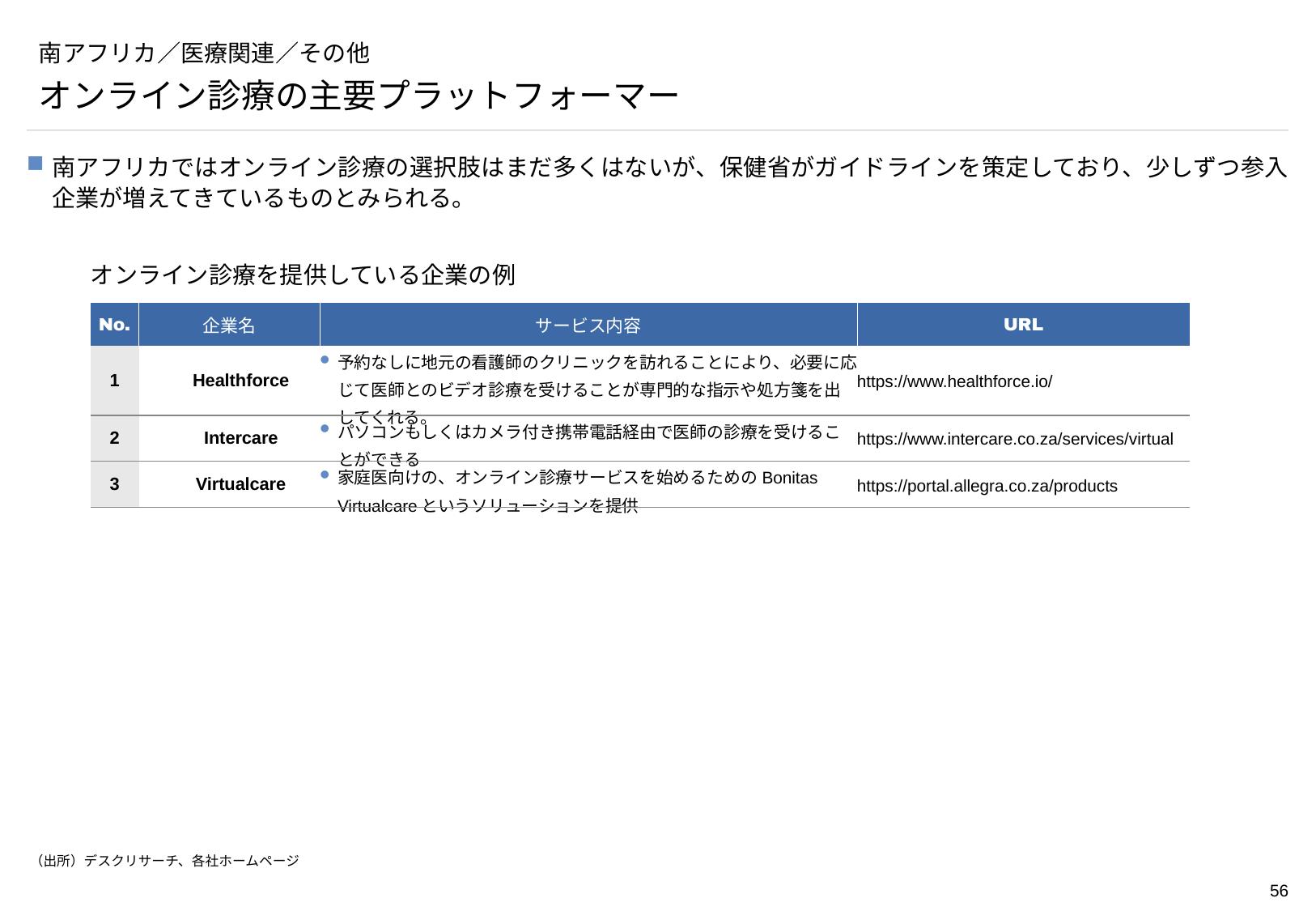

# 南アフリカ／医療関連／その他
オンライン診療の主要プラットフォーマー
南アフリカではオンライン診療の選択肢はまだ多くはないが、保健省がガイドラインを策定しており、少しずつ参入企業が増えてきているものとみられる。
オンライン診療を提供している企業の例
| No. | 企業名 | サービス内容 | URL |
| --- | --- | --- | --- |
| 1 | Healthforce | 予約なしに地元の看護師のクリニックを訪れることにより、必要に応じて医師とのビデオ診療を受けることが専門的な指示や処方箋を出してくれる。 | https://www.healthforce.io/ |
| 2 | Intercare | パソコンもしくはカメラ付き携帯電話経由で医師の診療を受けることができる | https://www.intercare.co.za/services/virtual |
| 3 | Virtualcare | 家庭医向けの、オンライン診療サービスを始めるためのBonitas Virtualcareというソリューションを提供 | https://portal.allegra.co.za/products |
（出所）デスクリサーチ、各社ホームページ
https://percept.co.za/wp-content/uploads/2021/03/Telemedicine-Providers-Case-Study-Report.pdf